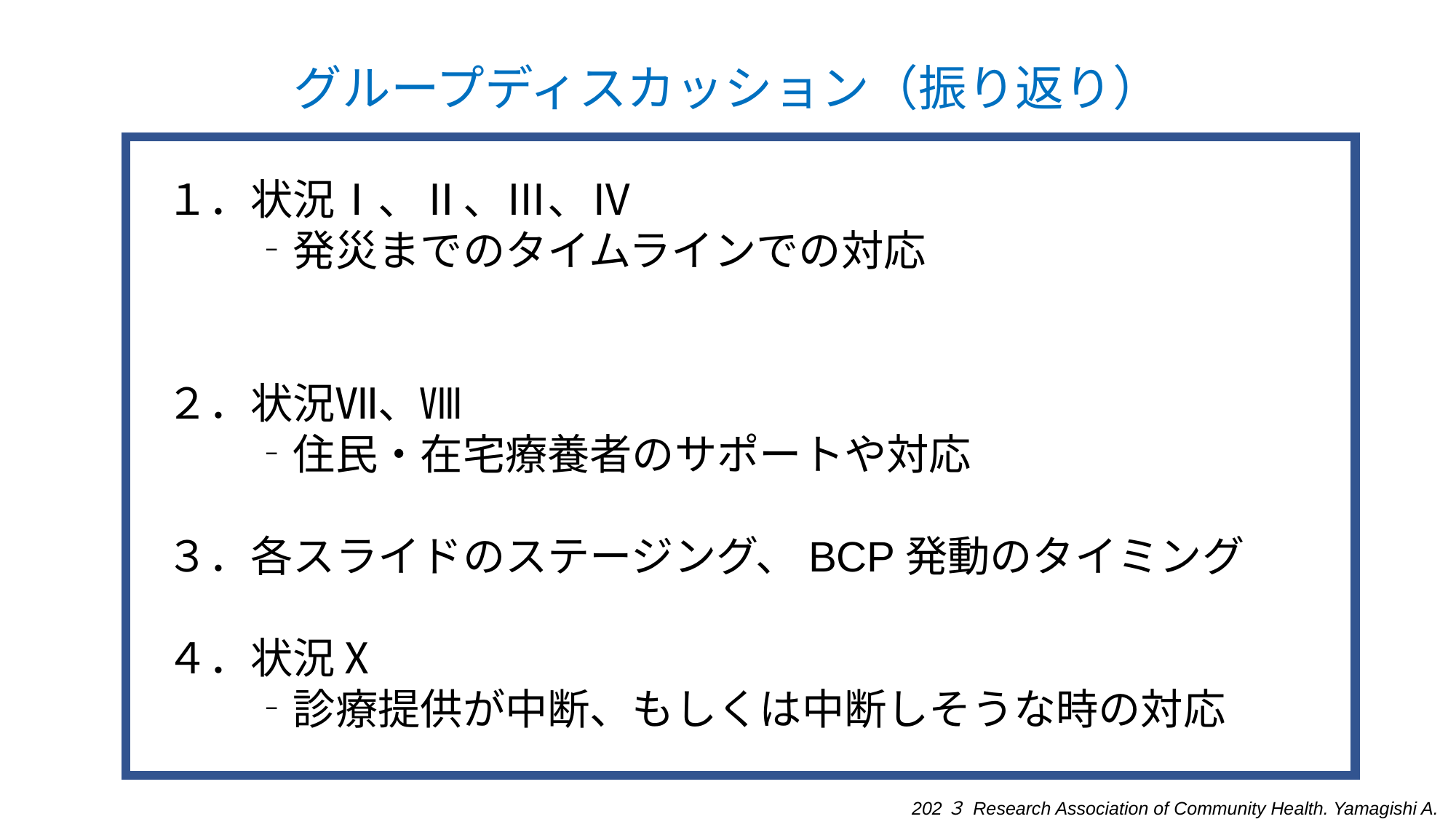

# グループディスカッション（振り返り）

１．状況Ⅰ、Ⅱ、Ⅲ、Ⅳ
　　‐発災までのタイムラインでの対応

２．状況Ⅶ、Ⅷ
　　‐住民・在宅療養者のサポートや対応

３．各スライドのステージング、BCP発動のタイミング

４．状況Ⅹ
　　‐診療提供が中断、もしくは中断しそうな時の対応

202３ Research Association of Community Health. Yamagishi A.